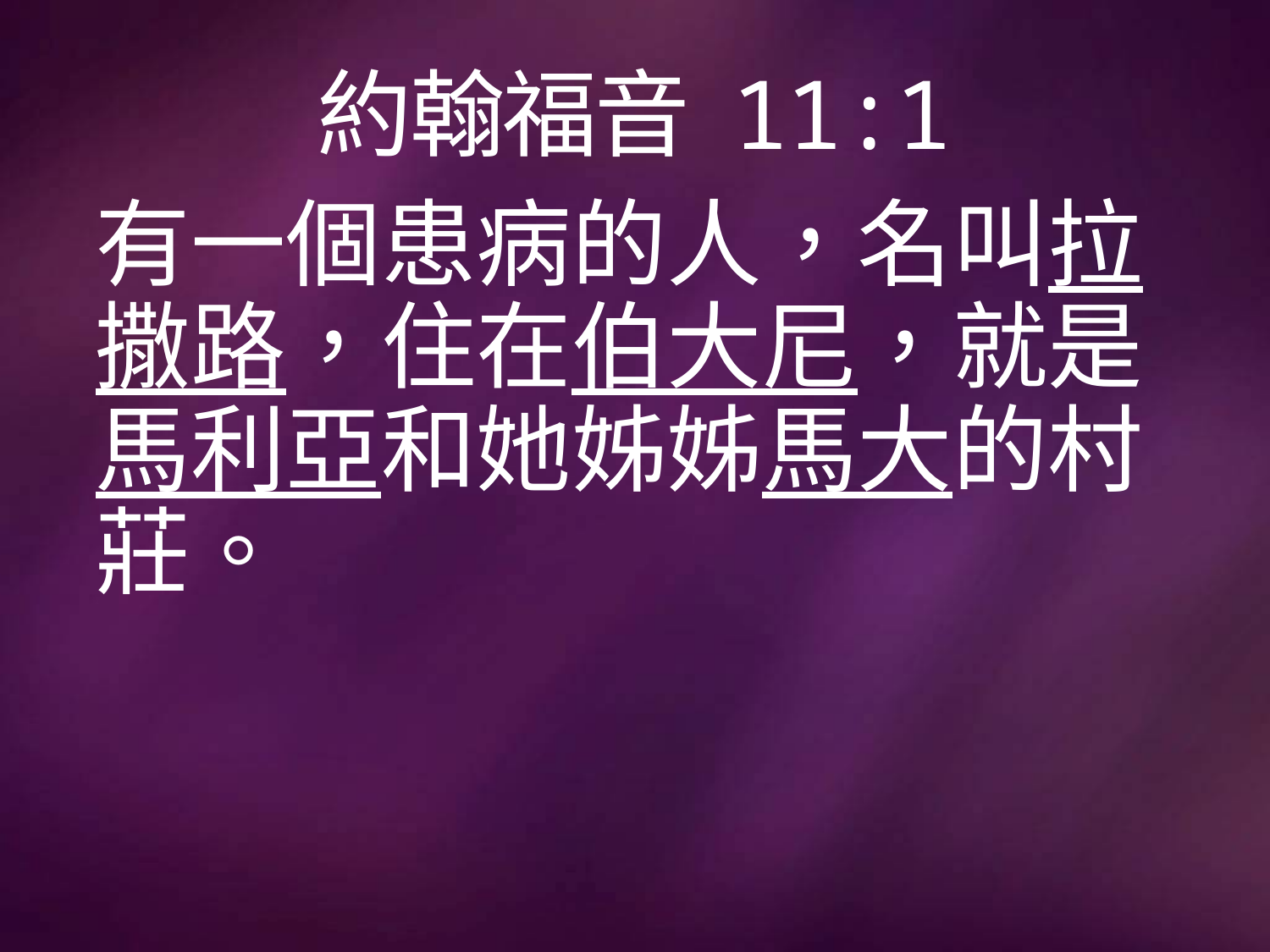

# 約翰福音 11:1
有一個患病的人，名叫拉撒路，住在伯大尼，就是馬利亞和她姊姊馬大的村莊。